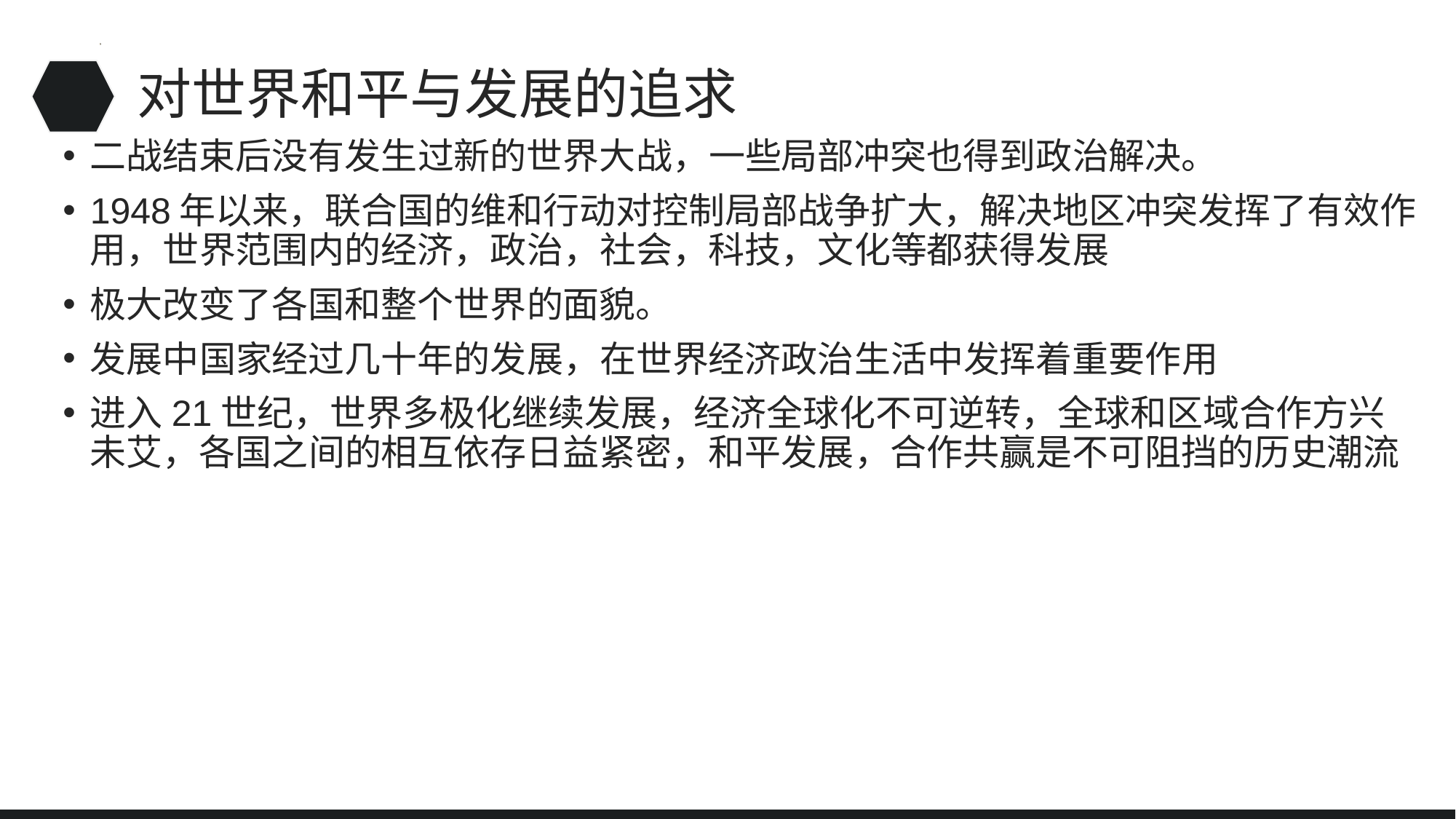

# 对世界和平与发展的追求
二战结束后没有发生过新的世界大战，一些局部冲突也得到政治解决。
1948年以来，联合国的维和行动对控制局部战争扩大，解决地区冲突发挥了有效作用，世界范围内的经济，政治，社会，科技，文化等都获得发展
极大改变了各国和整个世界的面貌。
发展中国家经过几十年的发展，在世界经济政治生活中发挥着重要作用
进入21世纪，世界多极化继续发展，经济全球化不可逆转，全球和区域合作方兴未艾，各国之间的相互依存日益紧密，和平发展，合作共赢是不可阻挡的历史潮流